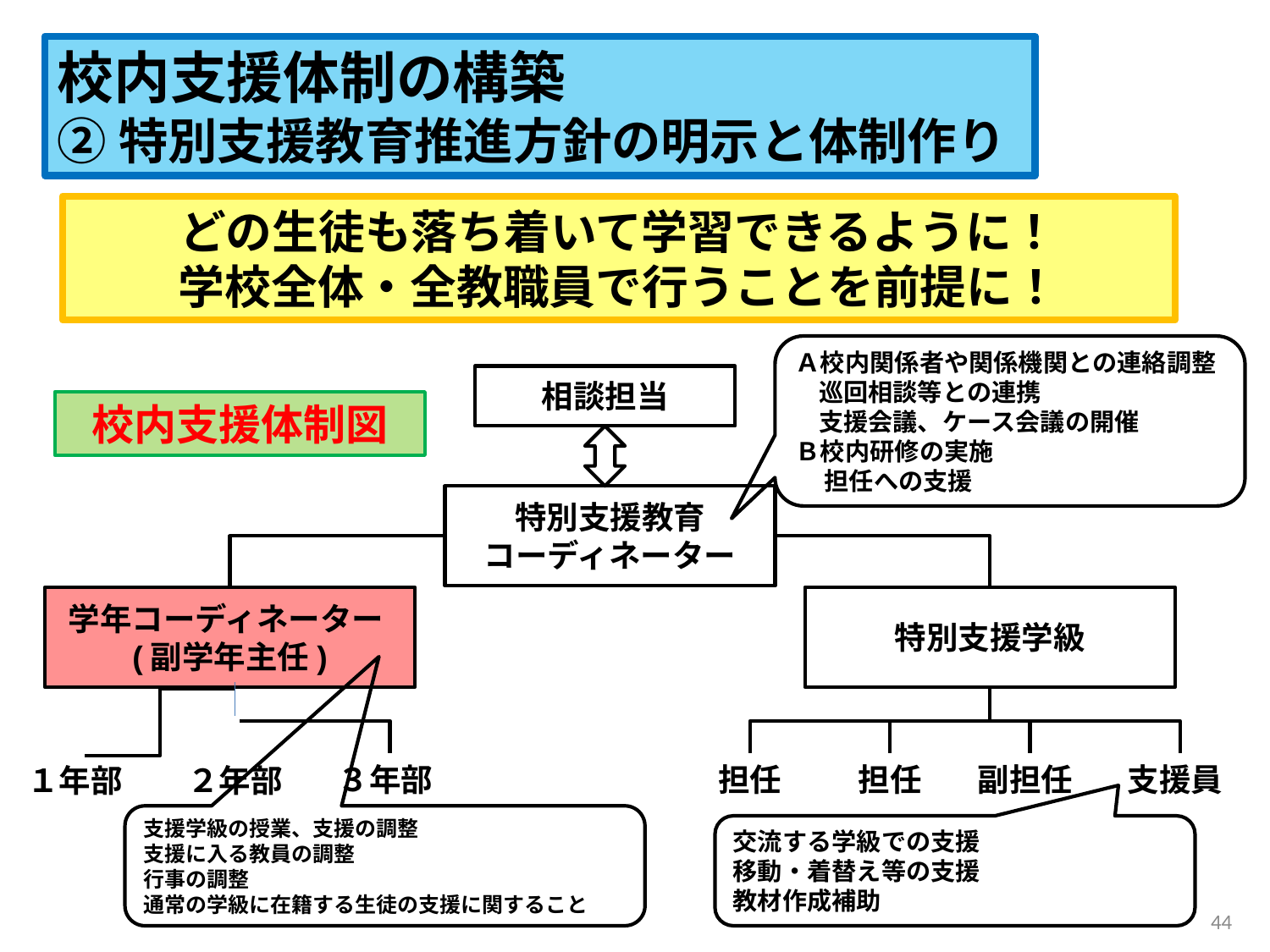

校内支援体制の構築
②特別支援教育推進方針の明示と体制作り
# どの生徒も落ち着いて学習できるように！ 学校全体・全教職員で行うことを前提に！
Ａ校内関係者や関係機関との連絡調整
   巡回相談等との連携
   支援会議、ケース会議の開催
Ｂ校内研修の実施
    担任への支援
相談担当
校内支援体制図

特別支援教育
コーディネーター
学年コーディネーター(副学年主任)
特別支援学級
３年部
担任
担任
副担任
支援員
１年部
２年部
支援学級の授業、支援の調整
支援に入る教員の調整
行事の調整
通常の学級に在籍する生徒の支援に関すること
交流する学級での支援
移動・着替え等の支援
教材作成補助
44